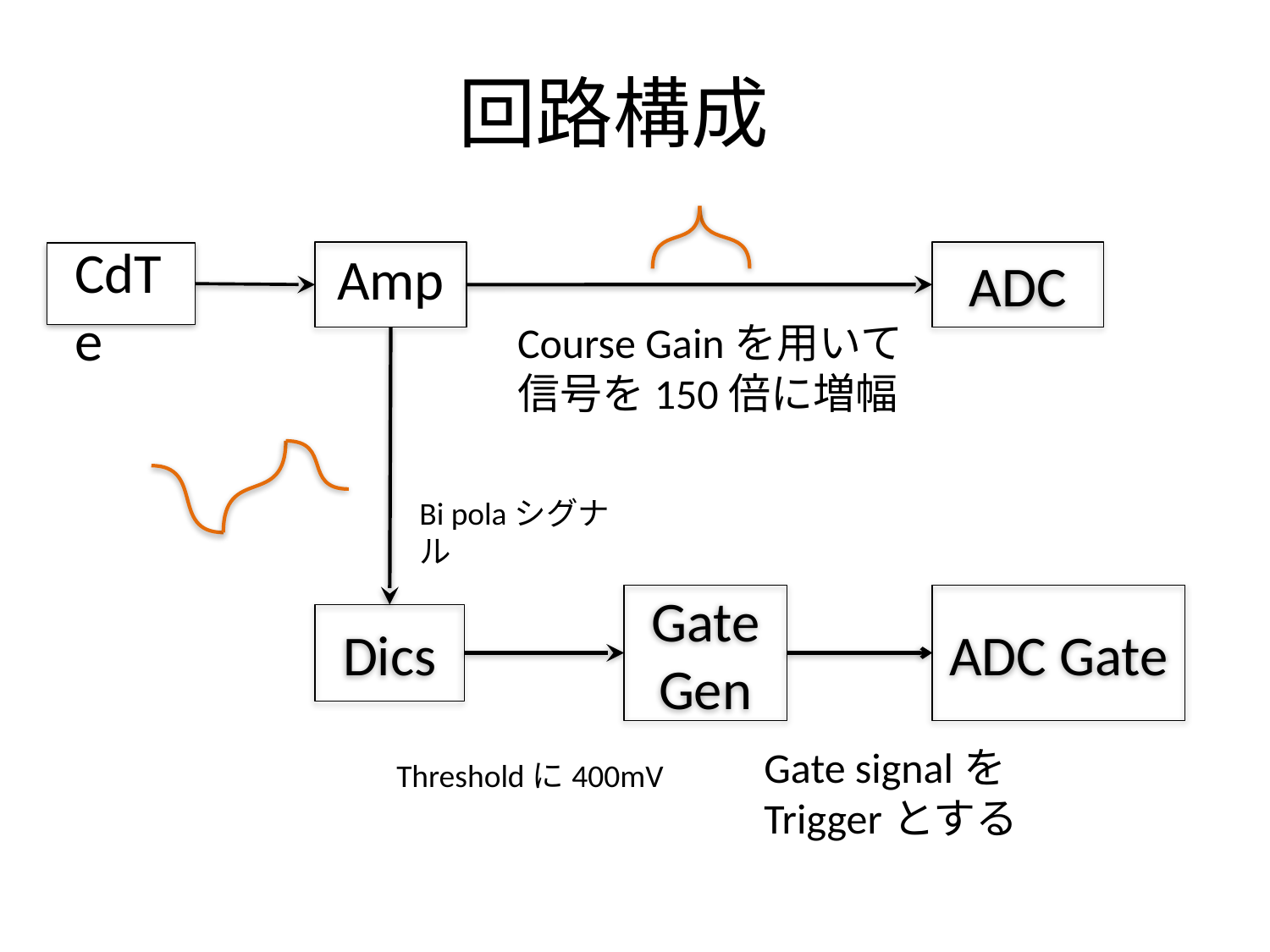

# 回路構成

CdTe

Amp
ADC
Course Gainを用いて
信号を150倍に増幅
Bi polaシグナル
Gate Gen
ADC Gate
Dics
Gate signalを
Triggerとする
Thresholdに400mV